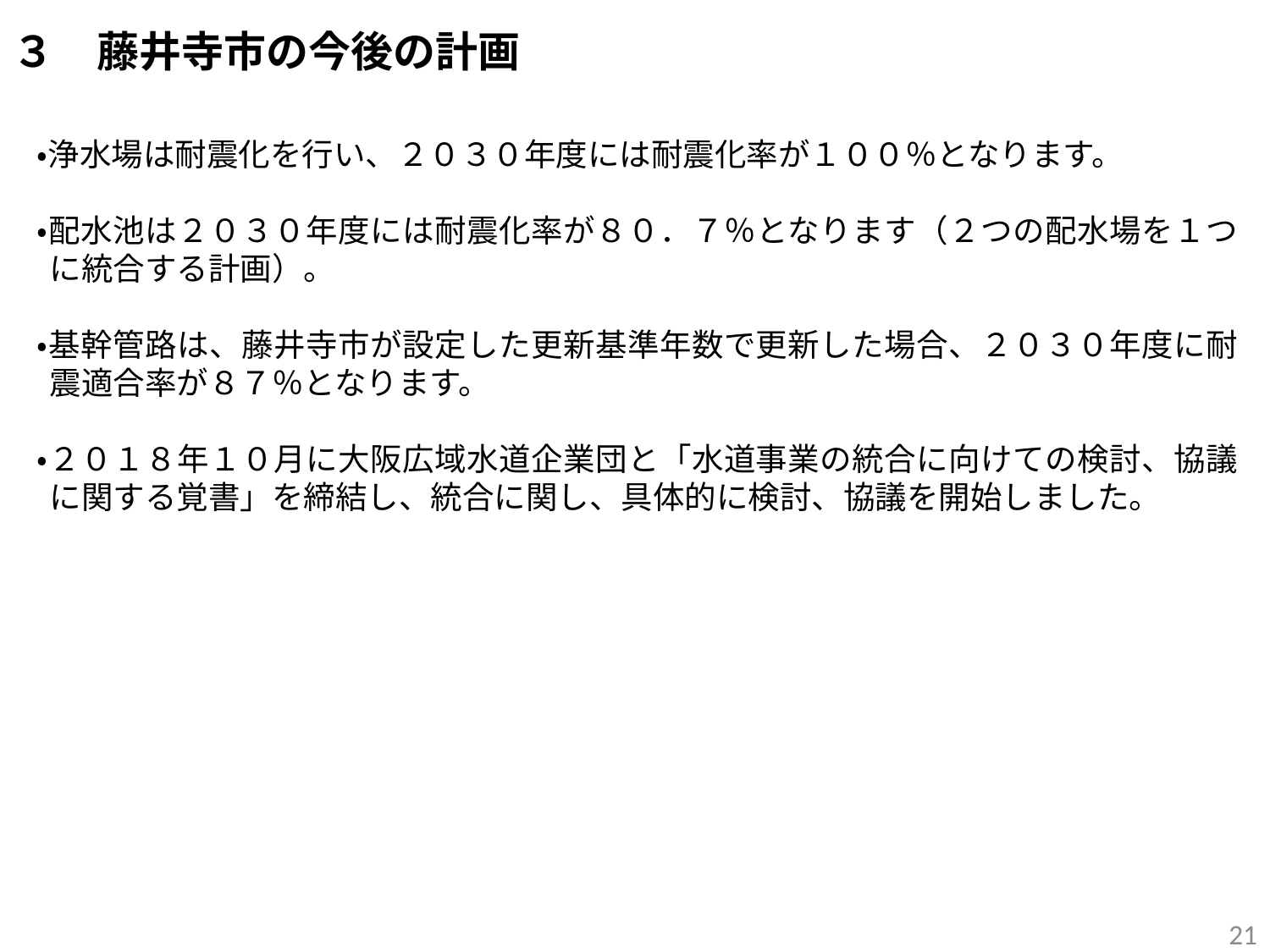

３　藤井寺市の今後の計画

・浄水場は耐震化を行い、２０３０年度には耐震化率が１００％となります。

・配水池は２０３０年度には耐震化率が８０．７％となります（２つの配水場を１つに統合する計画）。

・基幹管路は、藤井寺市が設定した更新基準年数で更新した場合、２０３０年度に耐震適合率が８７％となります。

・２０１８年１０月に大阪広域水道企業団と「水道事業の統合に向けての検討、協議に関する覚書」を締結し、統合に関し、具体的に検討、協議を開始しました。

21